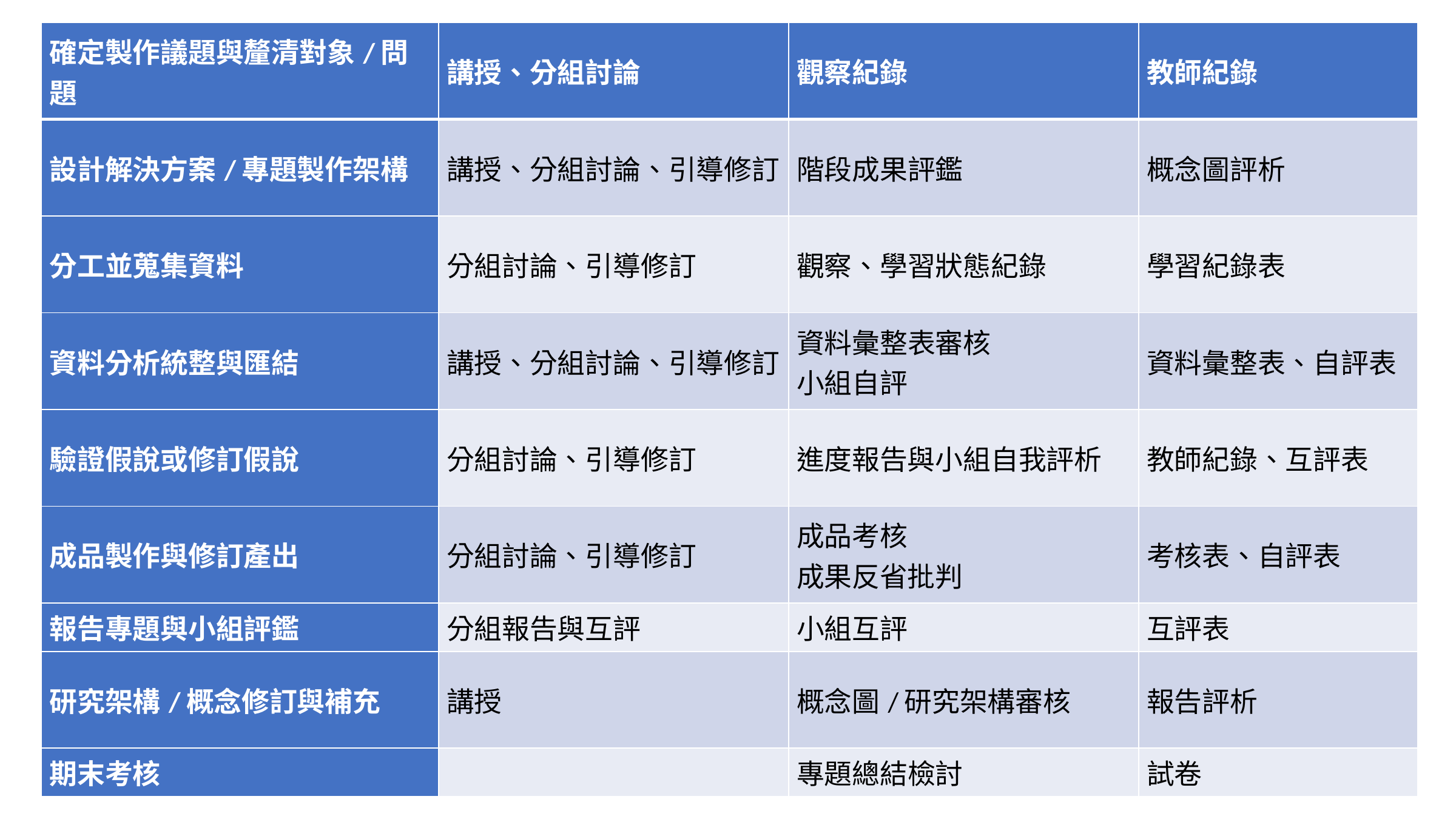

| 確定製作議題與釐清對象/問題 | 講授、分組討論 | 觀察紀錄 | 教師紀錄 |
| --- | --- | --- | --- |
| 設計解決方案/專題製作架構 | 講授、分組討論、引導修訂 | 階段成果評鑑 | 概念圖評析 |
| 分工並蒐集資料 | 分組討論、引導修訂 | 觀察、學習狀態紀錄 | 學習紀錄表 |
| 資料分析統整與匯結 | 講授、分組討論、引導修訂 | 資料彙整表審核 小組自評 | 資料彙整表、自評表 |
| 驗證假說或修訂假說 | 分組討論、引導修訂 | 進度報告與小組自我評析 | 教師紀錄、互評表 |
| 成品製作與修訂產出 | 分組討論、引導修訂 | 成品考核 成果反省批判 | 考核表、自評表 |
| 報告專題與小組評鑑 | 分組報告與互評 | 小組互評 | 互評表 |
| 研究架構/概念修訂與補充 | 講授 | 概念圖/研究架構審核 | 報告評析 |
| 期末考核 |  | 專題總結檢討 | 試卷 |